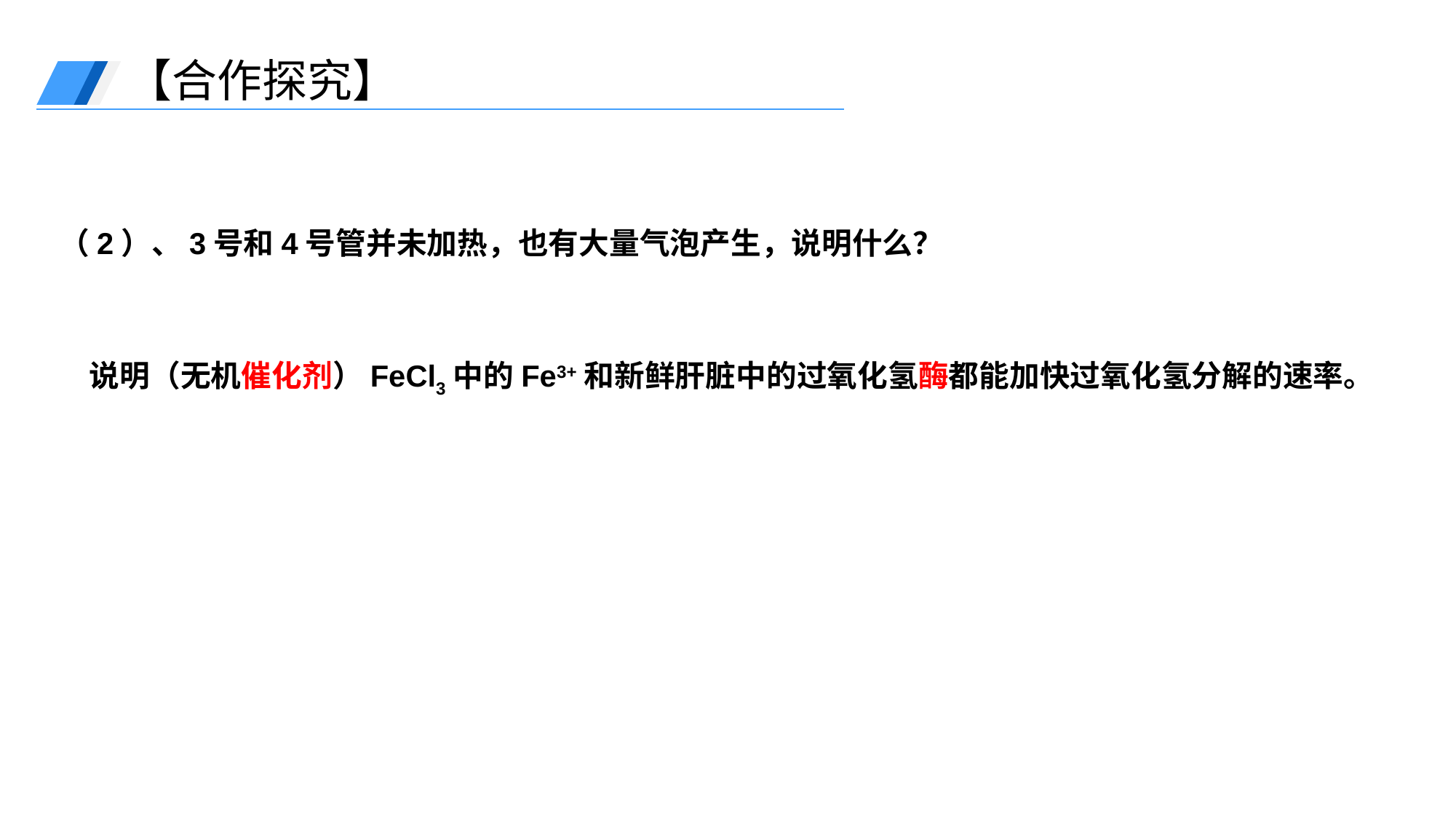

【合作探究】

（2）、3号和4号管并未加热，也有大量气泡产生，说明什么？
说明（无机催化剂）FeCl3中的Fe3+和新鲜肝脏中的过氧化氢酶都能加快过氧化氢分解的速率。